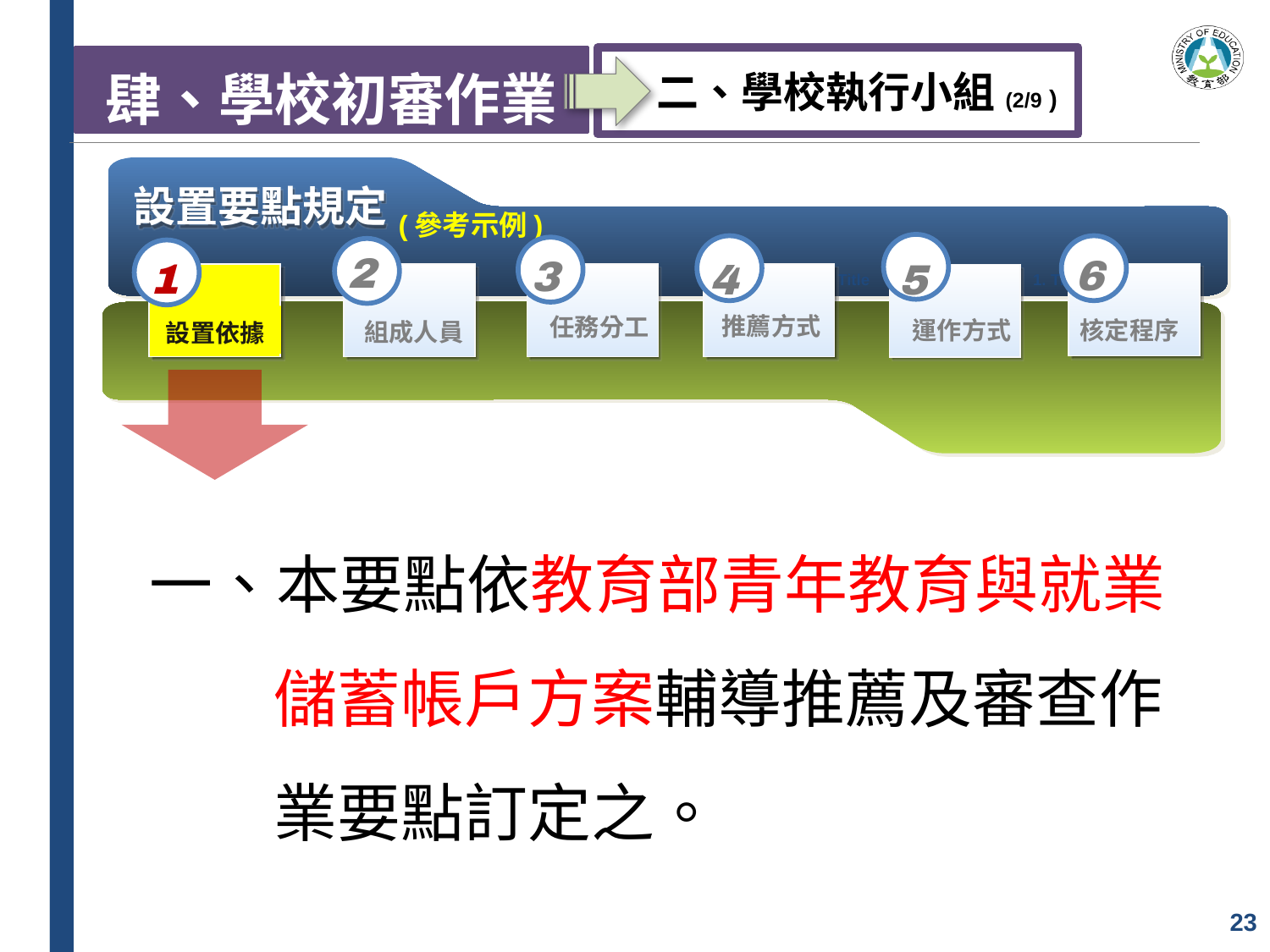

肆、學校初審作業
二、學校執行小組(2/9 ))

設置要點規定

(參考示例)

2

6
3
1
4
5
2. Title
3. Title
1. Title
1. Title
1. Title

設置依據

推薦方式
任務分工

運作方式
核定程序
組成人員

一、本要點依教育部青年教育與就業儲蓄帳戶方案輔導推薦及審查作業要點訂定之。
23
23